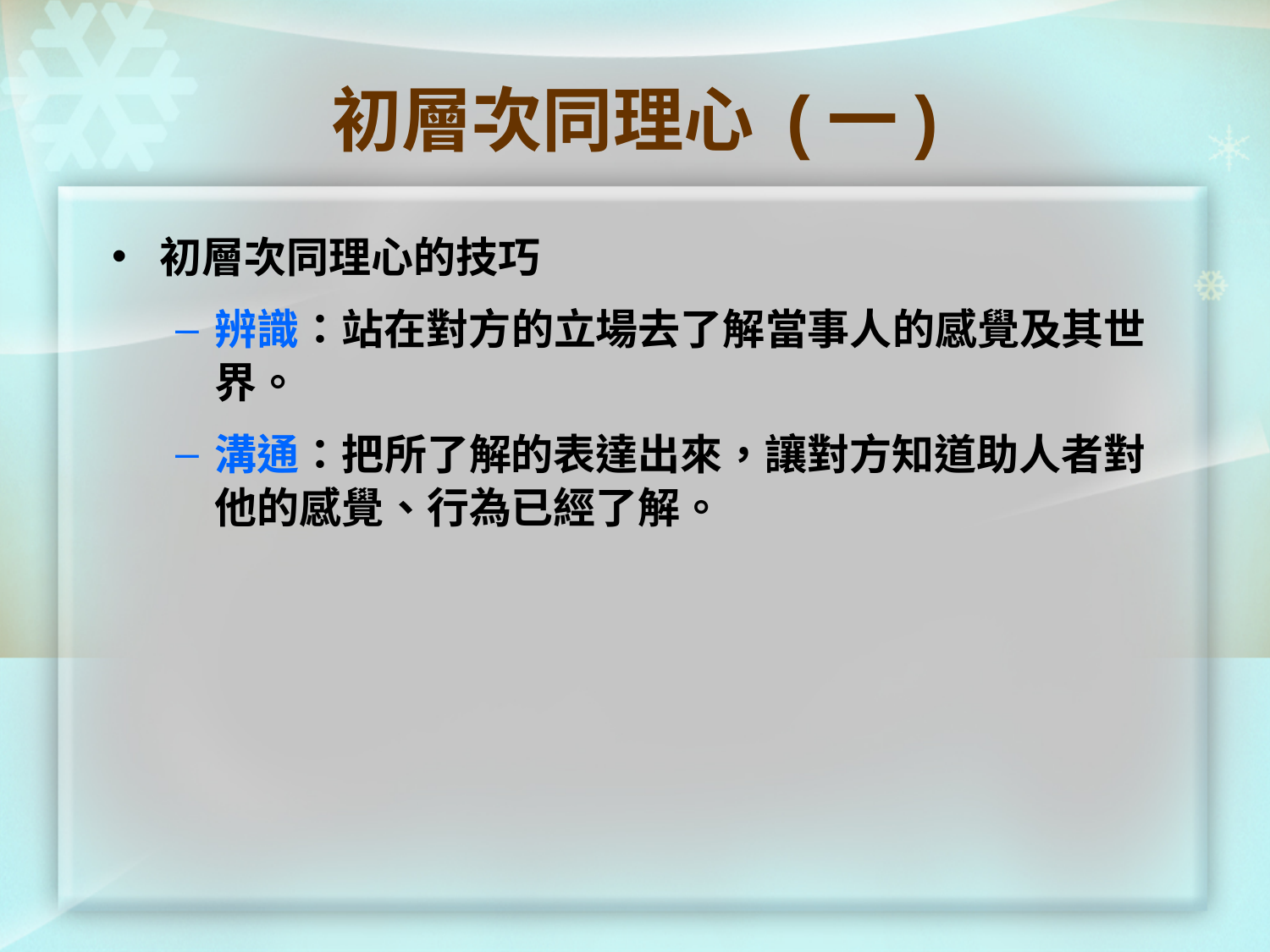

# 初層次同理心 (一)
初層次同理心的技巧
辨識：站在對方的立場去了解當事人的感覺及其世界。
溝通：把所了解的表達出來，讓對方知道助人者對他的感覺、行為已經了解。